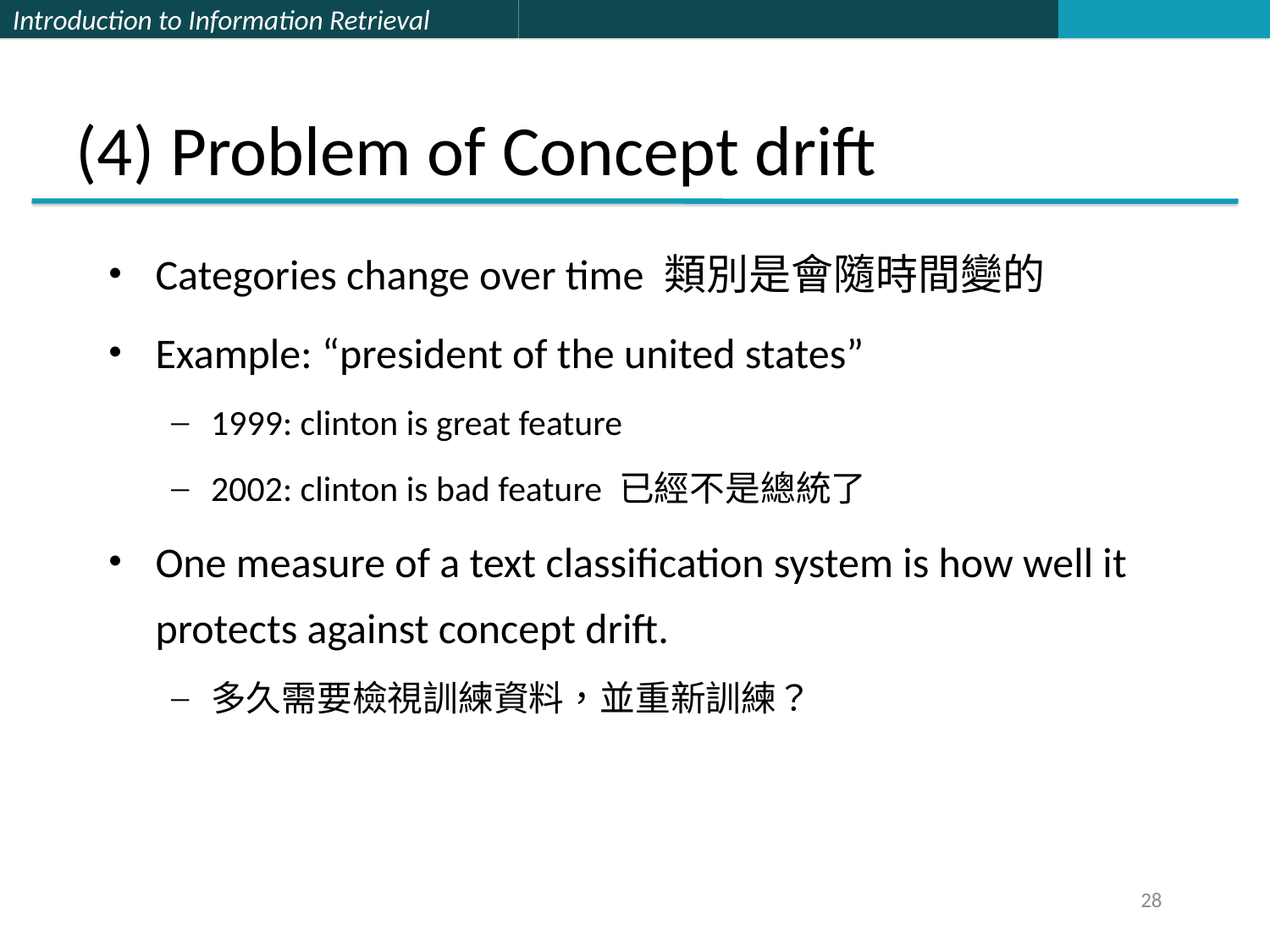

# (4) Problem of Concept drift
Categories change over time 類別是會隨時間變的
Example: “president of the united states”
1999: clinton is great feature
2002: clinton is bad feature 已經不是總統了
One measure of a text classification system is how well it protects against concept drift.
多久需要檢視訓練資料，並重新訓練？
28